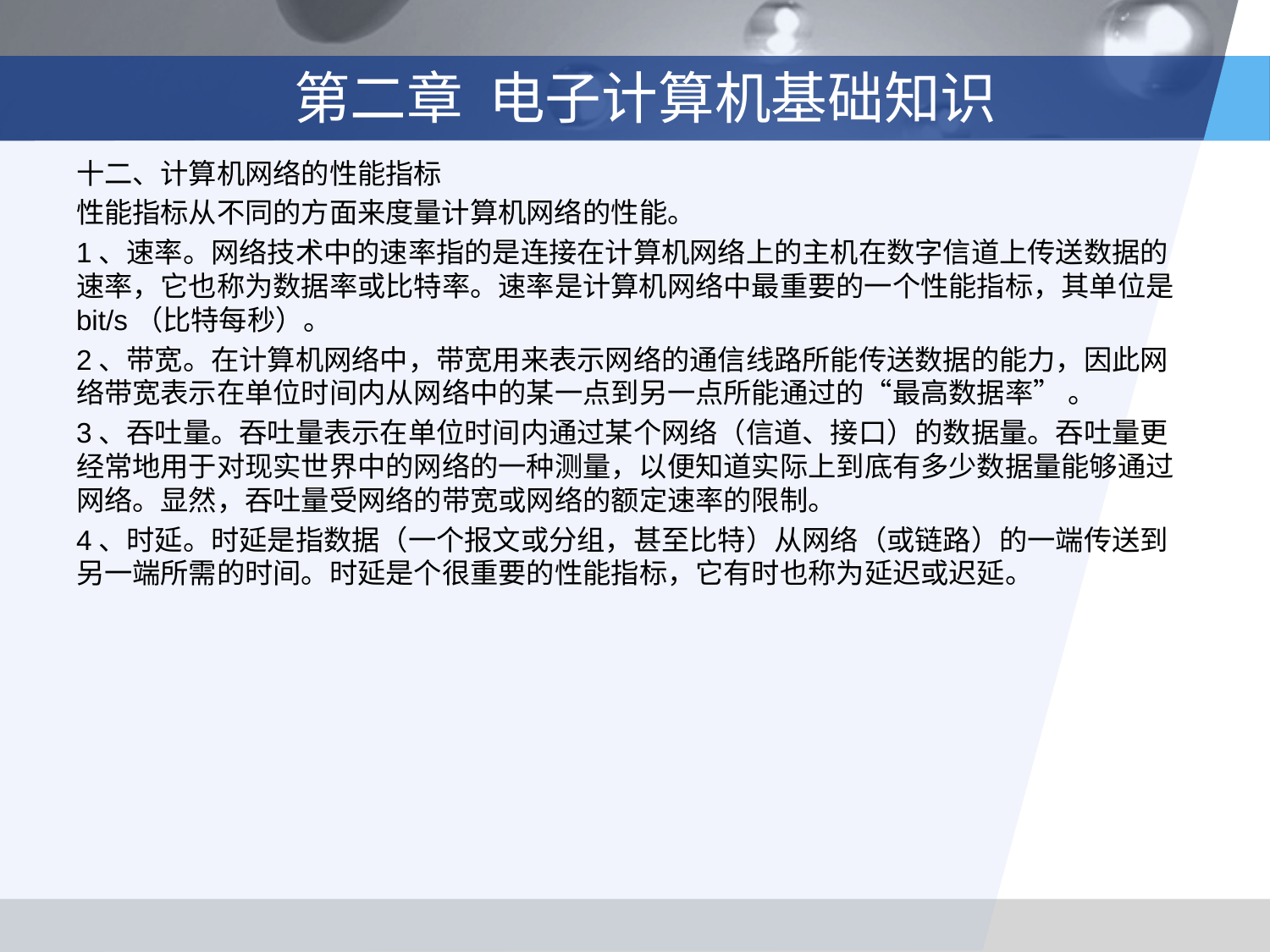

# 第二章  电子计算机基础知识
十二、计算机网络的性能指标
性能指标从不同的方面来度量计算机网络的性能。
1、速率。网络技术中的速率指的是连接在计算机网络上的主机在数字信道上传送数据的速率，它也称为数据率或比特率。速率是计算机网络中最重要的一个性能指标，其单位是bit/s（比特每秒）。
2、带宽。在计算机网络中，带宽用来表示网络的通信线路所能传送数据的能力，因此网络带宽表示在单位时间内从网络中的某一点到另一点所能通过的“最高数据率” 。
3、吞吐量。吞吐量表示在单位时间内通过某个网络（信道、接口）的数据量。吞吐量更经常地用于对现实世界中的网络的一种测量，以便知道实际上到底有多少数据量能够通过网络。显然，吞吐量受网络的带宽或网络的额定速率的限制。
4、时延。时延是指数据（一个报文或分组，甚至比特）从网络（或链路）的一端传送到另一端所需的时间。时延是个很重要的性能指标，它有时也称为延迟或迟延。